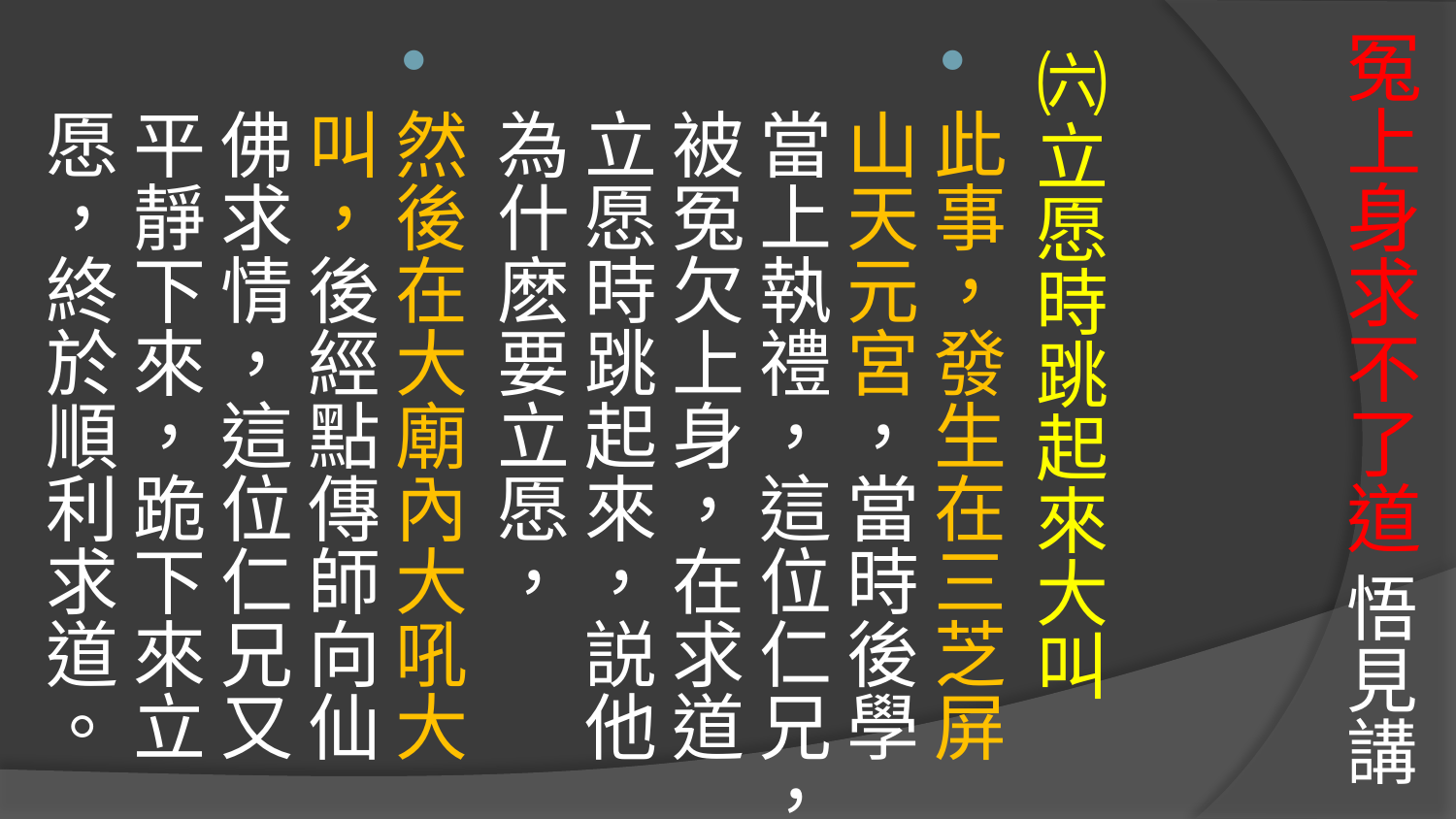

# 冤上身求不了道 悟見講
㈥立愿時跳起來大叫
此事，發生在三芝屏山天元宮，當時後學當上執禮，這位仁兄，被冤欠上身，在求道立愿時跳起來，説他為什麽要立愿，
然後在大廟內大吼大叫，後經點傳師向仙佛求情，這位仁兄又平靜下來，跪下來立愿，終於順利求道。